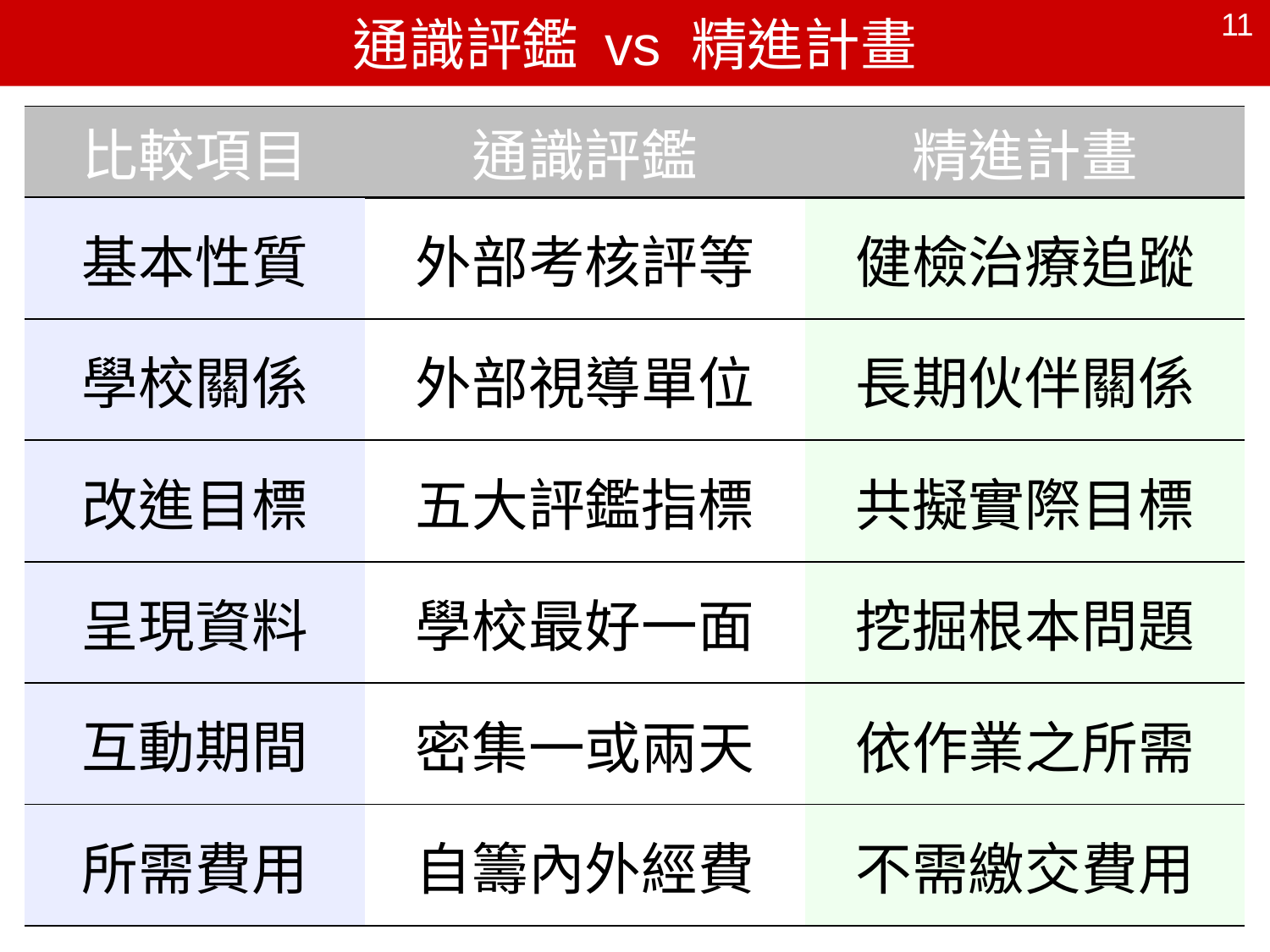

通識評鑑 vs 精進計畫
11
| 比較項目 | 通識評鑑 | 精進計畫 |
| --- | --- | --- |
| 基本性質 |  |  |
| 學校關係 |  |  |
| 改進目標 |  |  |
| 呈現資料 |  |  |
| 互動期間 |  |  |
| 所需費用 |  |  |
| 外部考核評等 | 健檢治療追蹤 |
| --- | --- |
| 外部視導單位 | 長期伙伴關係 |
| --- | --- |
| 五大評鑑指標 | 共擬實際目標 |
| --- | --- |
| 學校最好一面 | 挖掘根本問題 |
| --- | --- |
| 密集一或兩天 | 依作業之所需 |
| --- | --- |
| 自籌內外經費 | 不需繳交費用 |
| --- | --- |